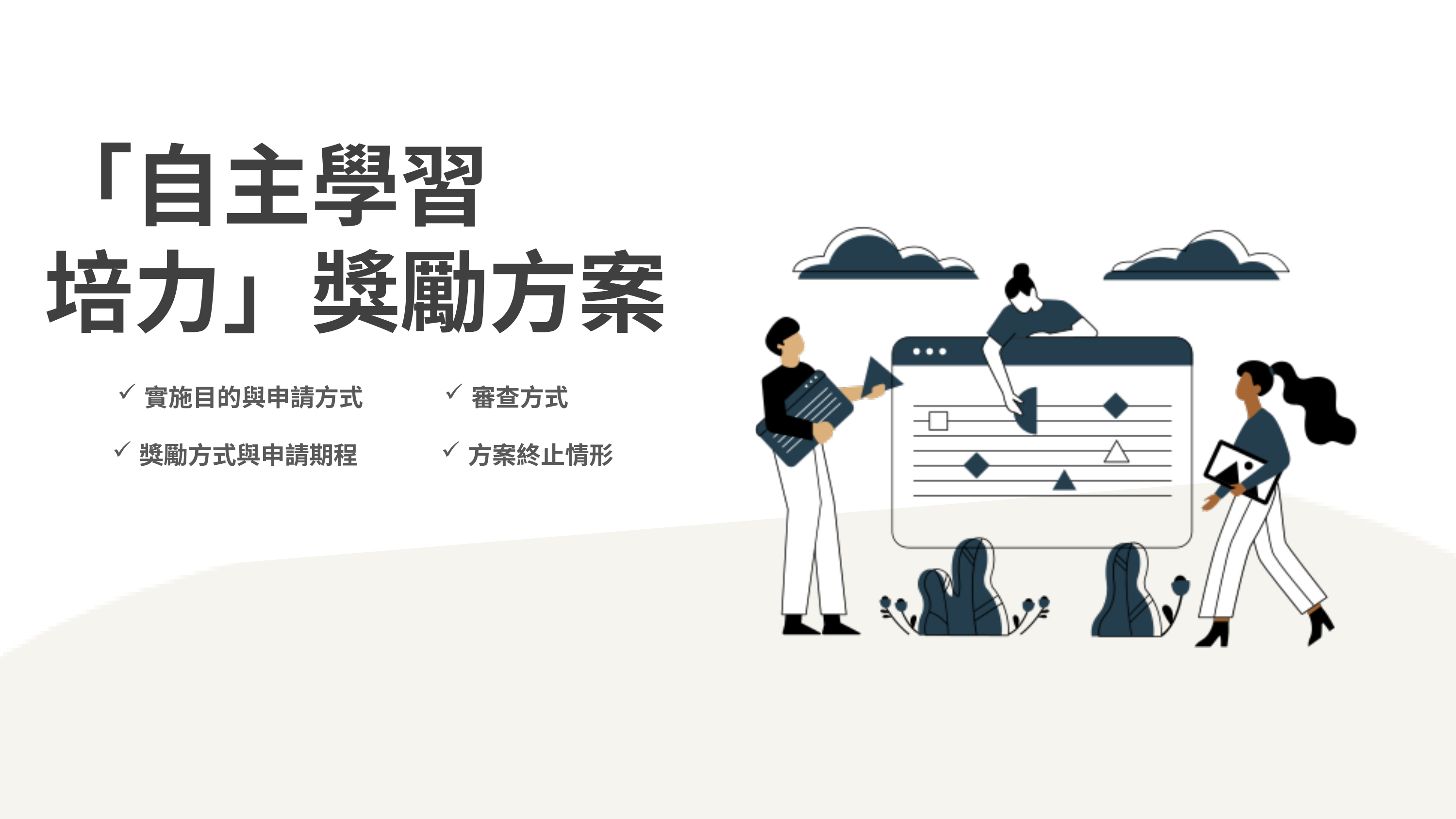

「自主學習
培力」獎勵方案

實施目的與申請方式
審查方式
獎勵方式與申請期程
方案終止情形

13